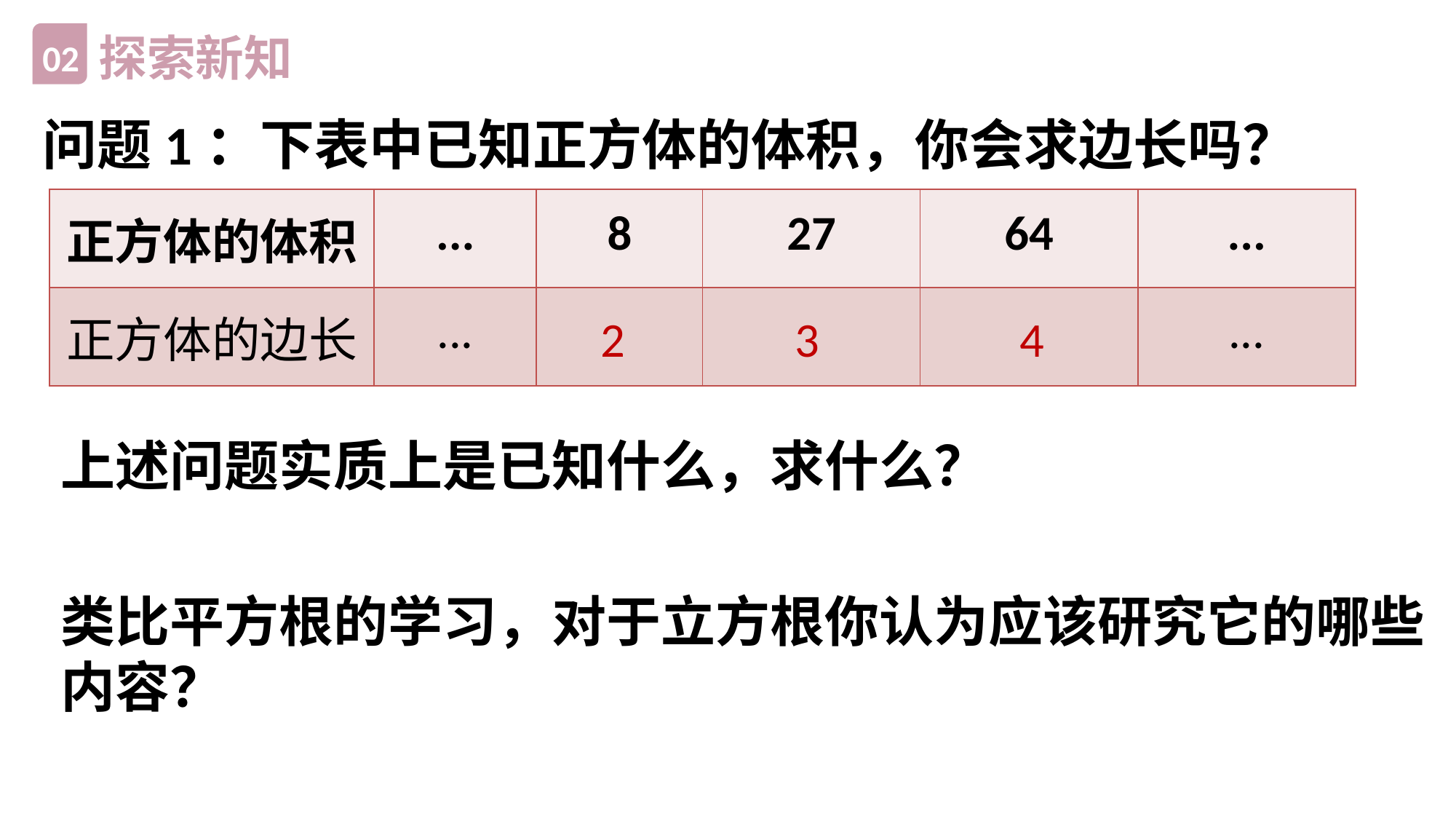

探索新知
02
问题1：下表中已知正方体的体积，你会求边长吗？
| 正方体的体积 | ... | 8 | 27 | 64 | ... |
| --- | --- | --- | --- | --- | --- |
| 正方体的边长 | ... |  |  |  | ... |
2
3
4
上述问题实质上是已知什么，求什么？
类比平方根的学习，对于立方根你认为应该研究它的哪些内容？